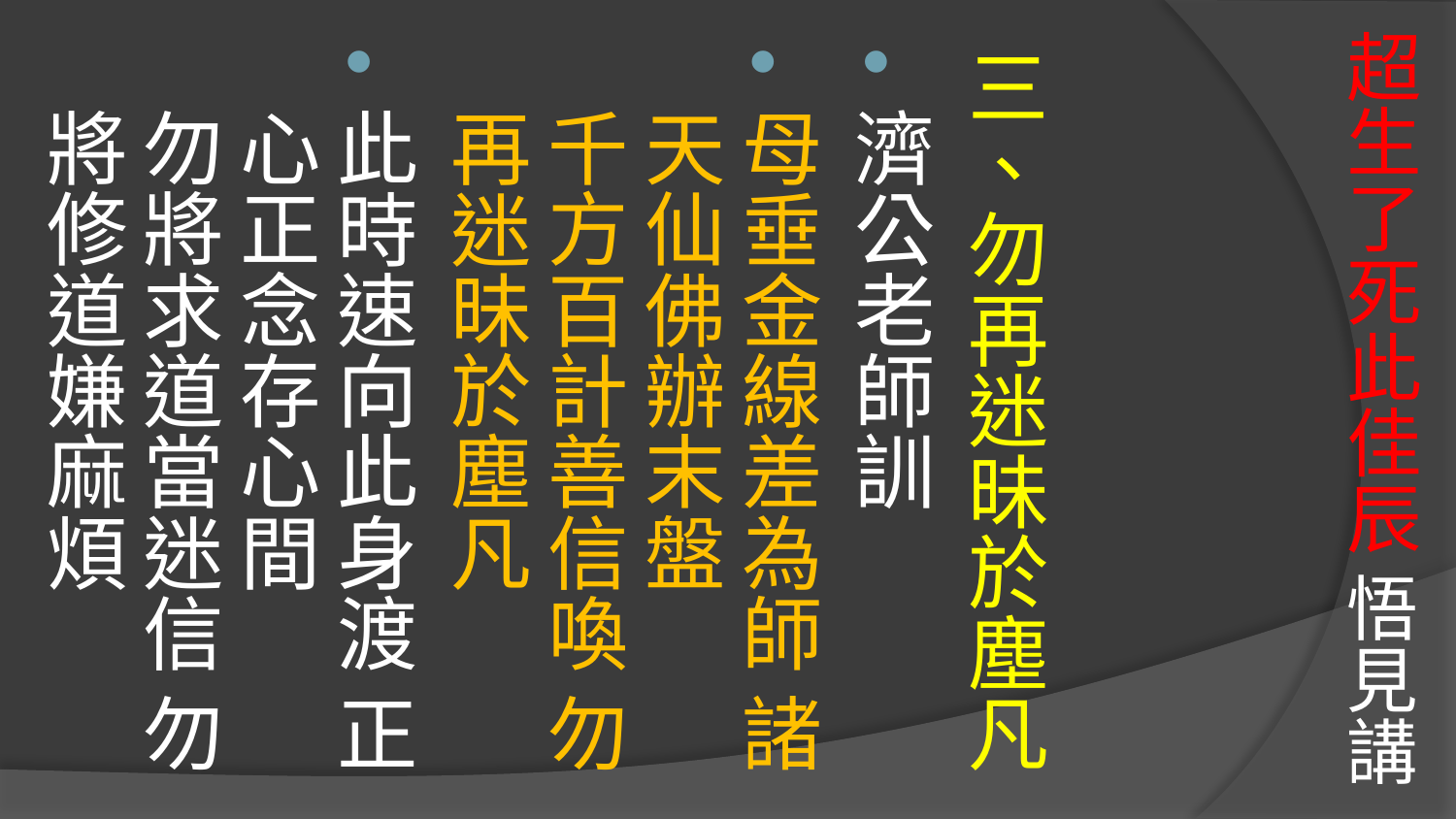

# 超生了死此佳辰 悟見講
三、勿再迷昧於塵凡
濟公老師訓
母垂金線差為師 諸天仙佛辦末盤
千方百計善信喚 勿再迷昧於塵凡
此時速向此身渡 正心正念存心間
勿將求道當迷信 勿將修道嫌麻煩